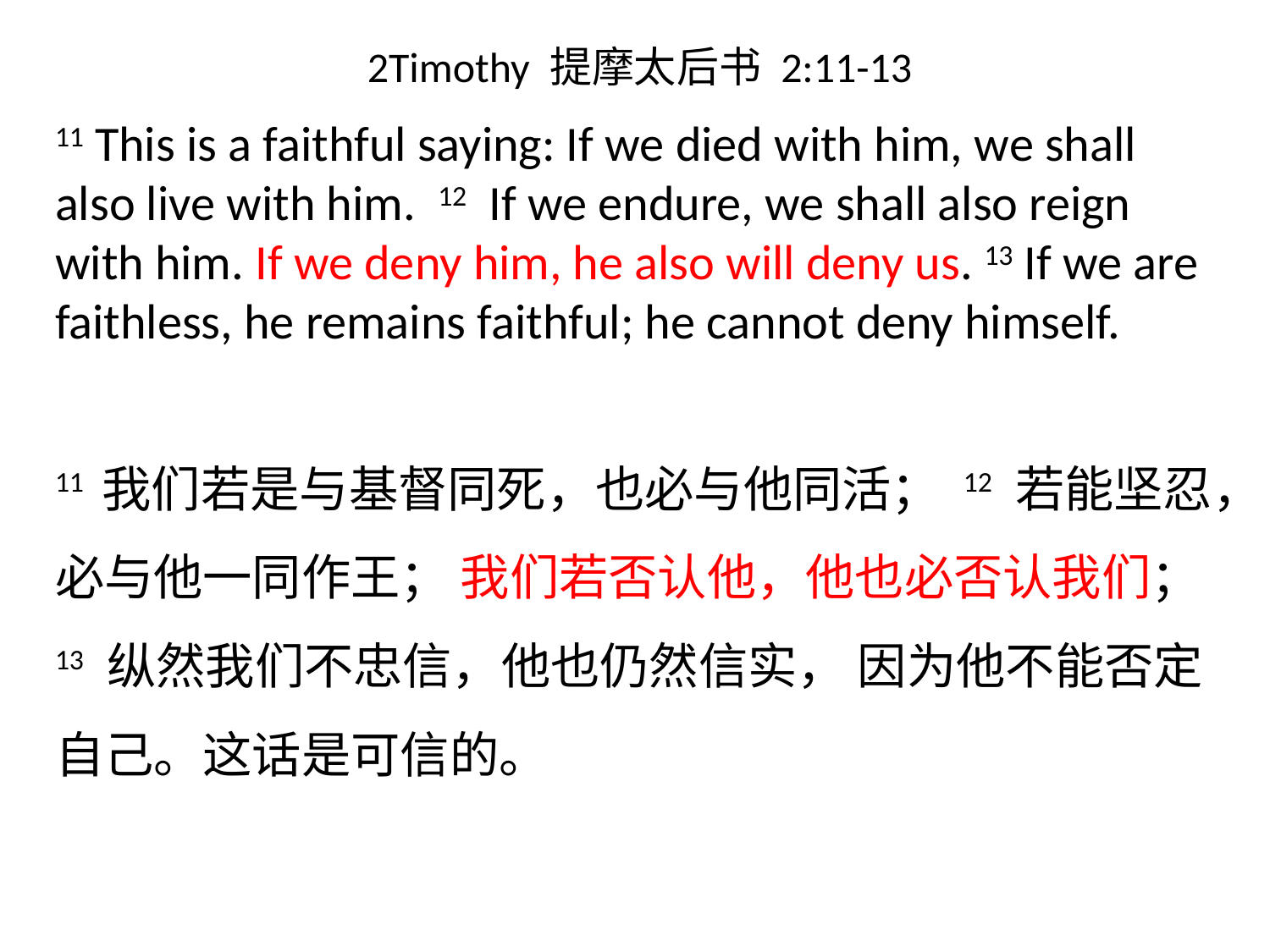

# 2Timothy 提摩太后书 2:11-13
11 This is a faithful saying: If we died with him, we shall also live with him.  12  If we endure, we shall also reign with him. If we deny him, he also will deny us. 13 If we are faithless, he remains faithful; he cannot deny himself.

11 我们若是与基督同死，也必与他同活； 12 若能坚忍，必与他一同作王； 我们若否认他，他也必否认我们； 13 纵然我们不忠信，他也仍然信实， 因为他不能否定自己。这话是可信的。